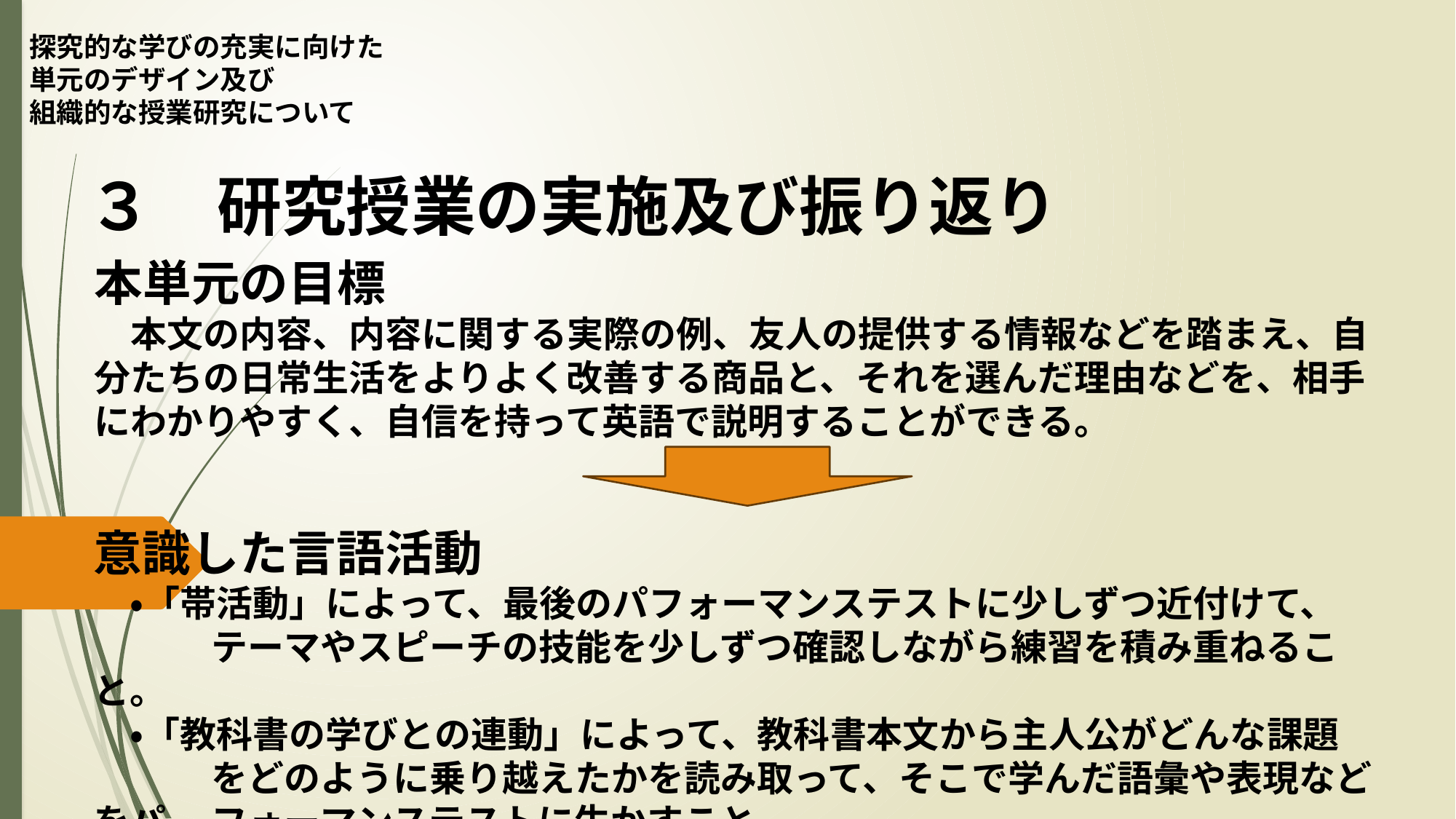

探究的な学びの充実に向けた
単元のデザイン及び
組織的な授業研究について
３　研究授業の実施及び振り返り
本単元の目標
　本文の内容、内容に関する実際の例、友人の提供する情報などを踏まえ、自分たちの日常生活をよりよく改善する商品と、それを選んだ理由などを、相手にわかりやすく、自信を持って英語で説明することができる。

意識した言語活動
　・「帯活動」によって、最後のパフォーマンステストに少しずつ近付けて、	 テーマやスピーチの技能を少しずつ確認しながら練習を積み重ねること。
　・「教科書の学びとの連動」によって、教科書本文から主人公がどんな課題	 をどのように乗り越えたかを読み取って、そこで学んだ語彙や表現などをパ	 フォーマンステストに生かすこと。